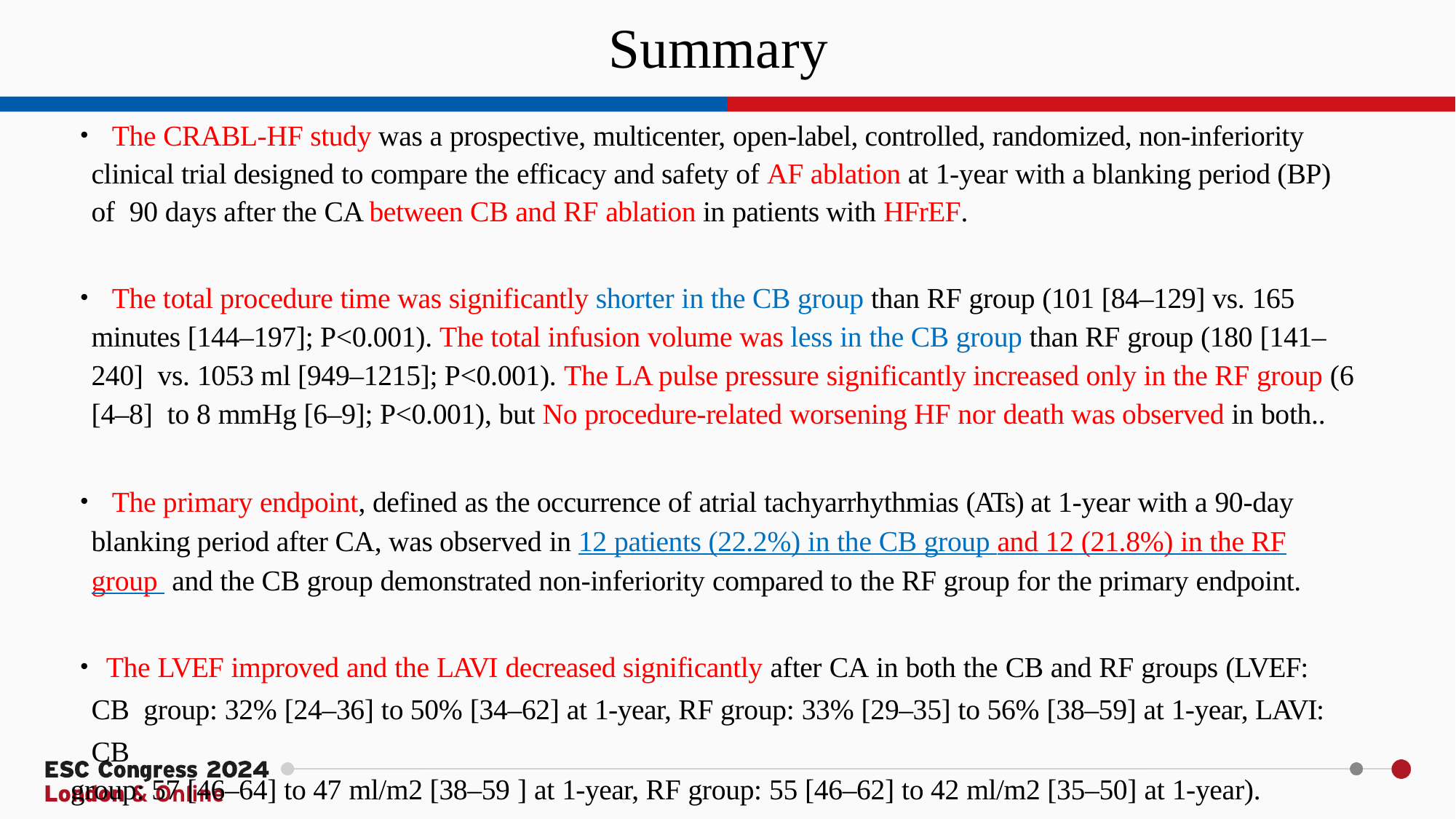

# Summary

・ The CRABL-HF study was a prospective, multicenter, open-label, controlled, randomized, non-inferiority  clinical trial designed to compare the efficacy and safety of AF ablation at 1-year with a blanking period (BP) of  90 days after the CA between CB and RF ablation in patients with HFrEF.

・ The total procedure time was significantly shorter in the CB group than RF group (101 [84–129] vs. 165  minutes [144–197]; P<0.001). The total infusion volume was less in the CB group than RF group (180 [141–240]  vs. 1053 ml [949–1215]; P<0.001). The LA pulse pressure significantly increased only in the RF group (6 [4–8]  to 8 mmHg [6–9]; P<0.001), but No procedure-related worsening HF nor death was observed in both..

・ The primary endpoint, defined as the occurrence of atrial tachyarrhythmias (ATs) at 1-year with a 90-day  blanking period after CA, was observed in 12 patients (22.2%) in the CB group and 12 (21.8%) in the RF group  and the CB group demonstrated non-inferiority compared to the RF group for the primary endpoint.

・The LVEF improved and the LAVI decreased significantly after CA in both the CB and RF groups (LVEF: CB  group: 32% [24–36] to 50% [34–62] at 1-year, RF group: 33% [29–35] to 56% [38–59] at 1-year, LAVI: CB
group: 57 [46–64] to 47 ml/m2 [38–59 ] at 1-year, RF group: 55 [46–62] to 42 ml/m2 [35–50] at 1-year).